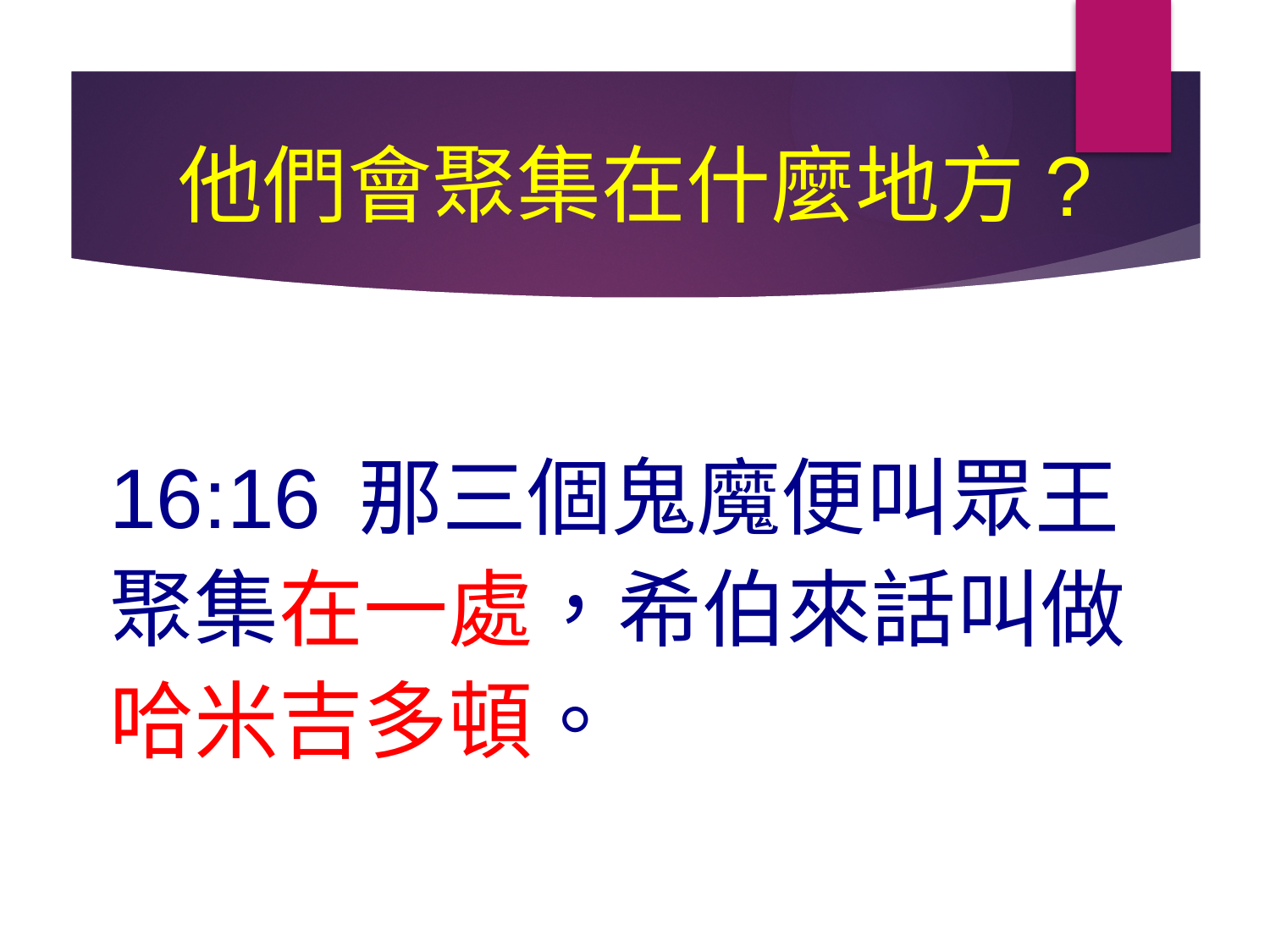

# 他們會聚集在什麼地方?
16:16 那三個鬼魔便叫眾王聚集在一處，希伯來話叫做哈米吉多頓。